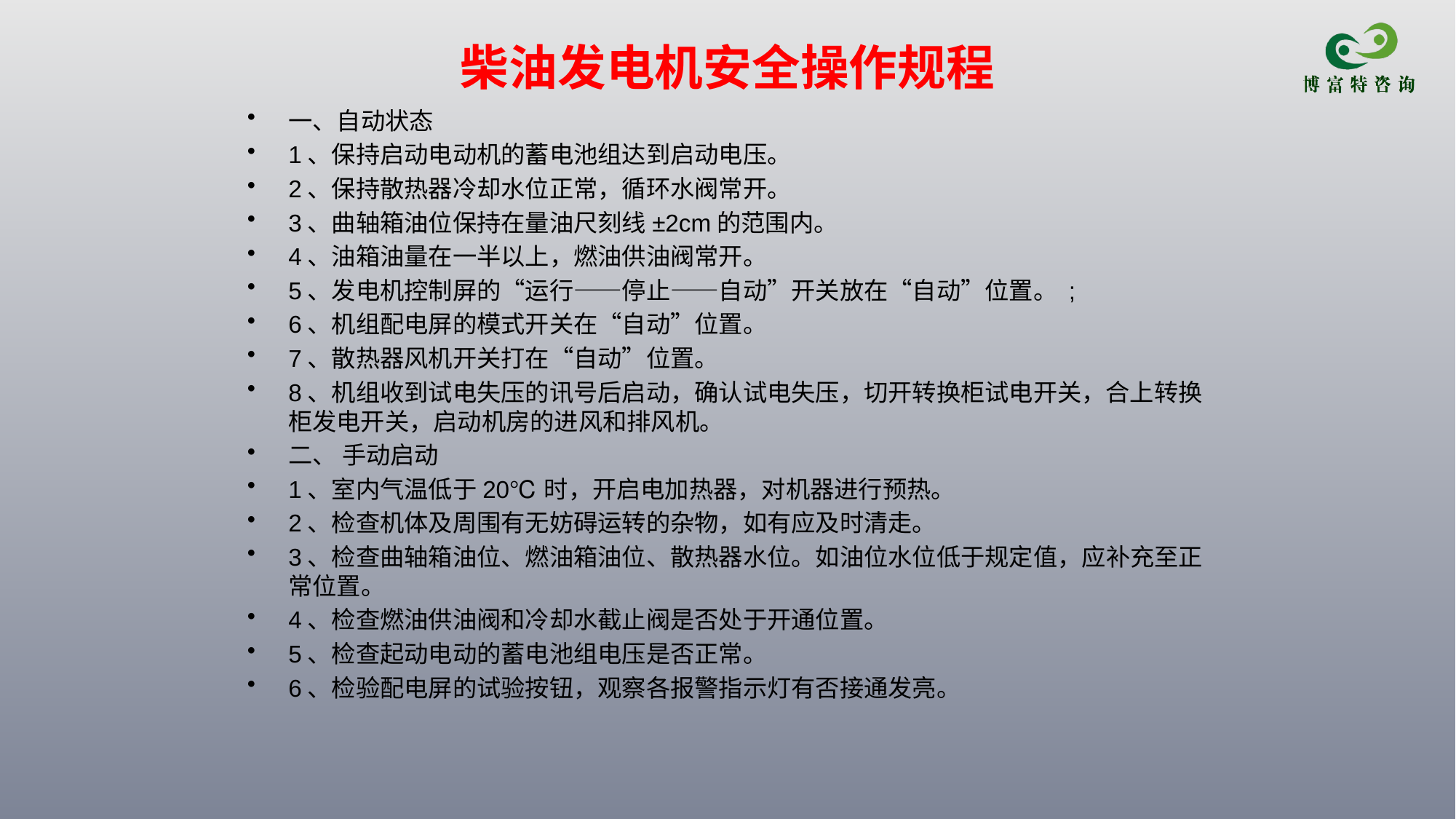

# 柴油发电机安全操作规程
一、自动状态
1、保持启动电动机的蓄电池组达到启动电压。
2、保持散热器冷却水位正常，循环水阀常开。
3、曲轴箱油位保持在量油尺刻线±2cm的范围内。
4、油箱油量在一半以上，燃油供油阀常开。
5、发电机控制屏的“运行——停止——自动”开关放在“自动”位置。 ;
6、机组配电屏的模式开关在“自动”位置。
7、散热器风机开关打在“自动”位置。
8、机组收到试电失压的讯号后启动，确认试电失压，切开转换柜试电开关，合上转换柜发电开关，启动机房的进风和排风机。
二、 手动启动
1、室内气温低于20℃时，开启电加热器，对机器进行预热。
2、检查机体及周围有无妨碍运转的杂物，如有应及时清走。
3、检查曲轴箱油位、燃油箱油位、散热器水位。如油位水位低于规定值，应补充至正常位置。
4、检查燃油供油阀和冷却水截止阀是否处于开通位置。
5、检查起动电动的蓄电池组电压是否正常。
6、检验配电屏的试验按钮，观察各报警指示灯有否接通发亮。